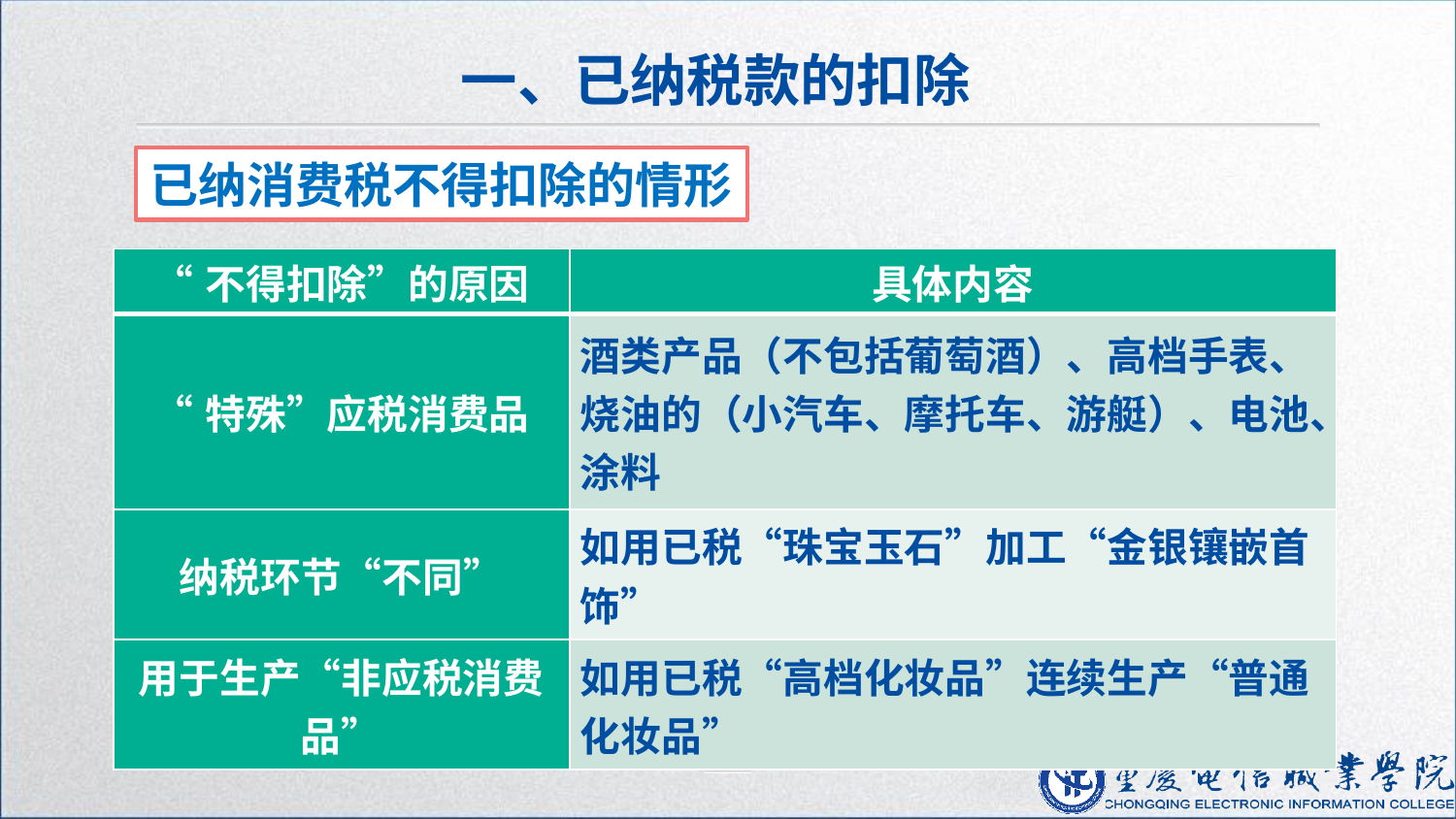

一、已纳税款的扣除
已纳消费税不得扣除的情形
| “不得扣除”的原因 | 具体内容 |
| --- | --- |
| “特殊”应税消费品 | 酒类产品（不包括葡萄酒）、高档手表、烧油的（小汽车、摩托车、游艇）、电池、涂料 |
| 纳税环节“不同” | 如用已税“珠宝玉石”加工“金银镶嵌首饰” |
| 用于生产“非应税消费品” | 如用已税“高档化妆品”连续生产“普通化妆品” |